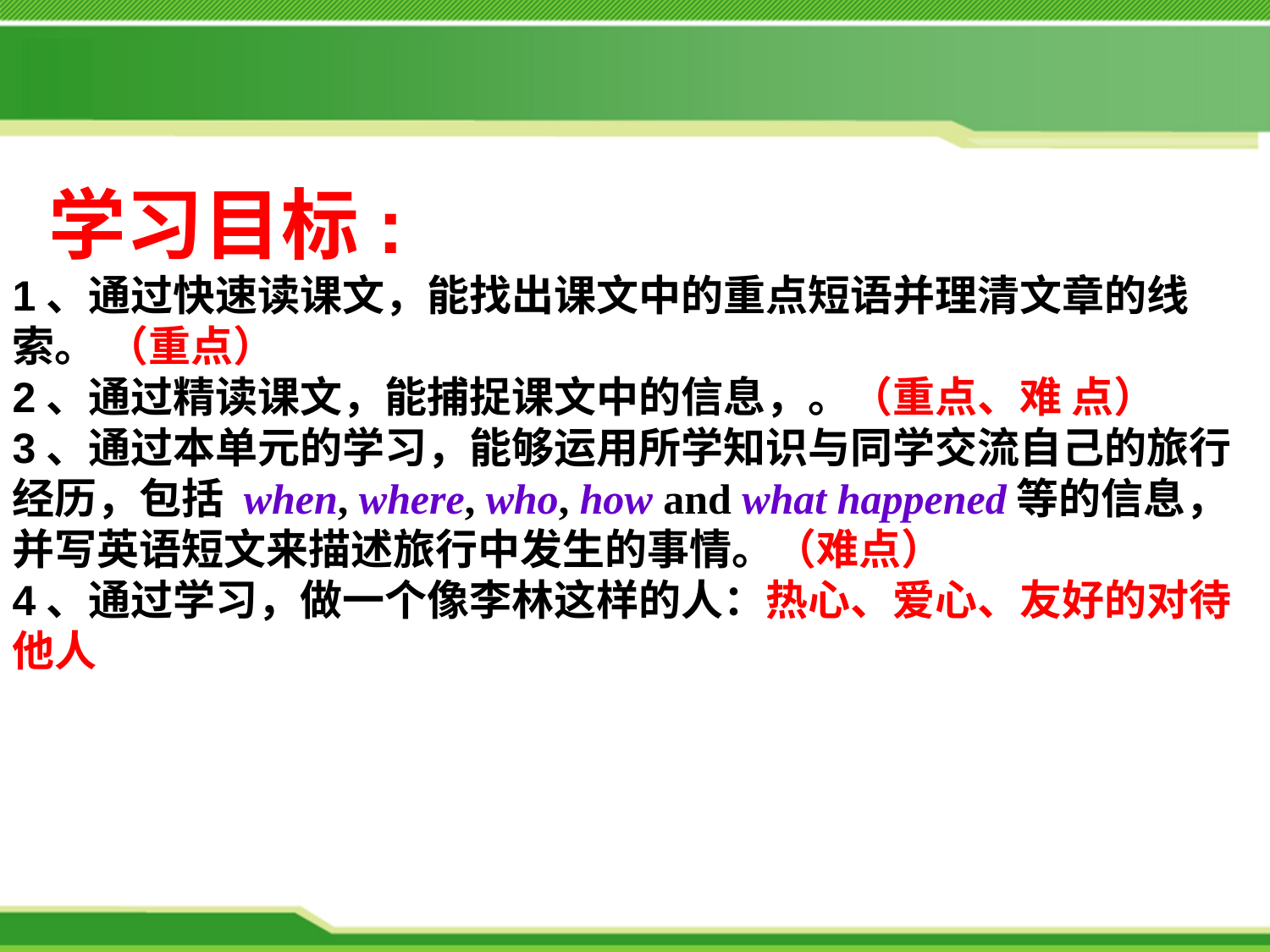

学习目标:
1、通过快速读课文，能找出课文中的重点短语并理清文章的线索。 （重点）
2、通过精读课文，能捕捉课文中的信息，。（重点、难 点）
3、通过本单元的学习，能够运用所学知识与同学交流自己的旅行经历，包括 when, where, who, how and what happened等的信息，并写英语短文来描述旅行中发生的事情。（难点）
4、通过学习，做一个像李林这样的人：热心、爱心、友好的对待他人